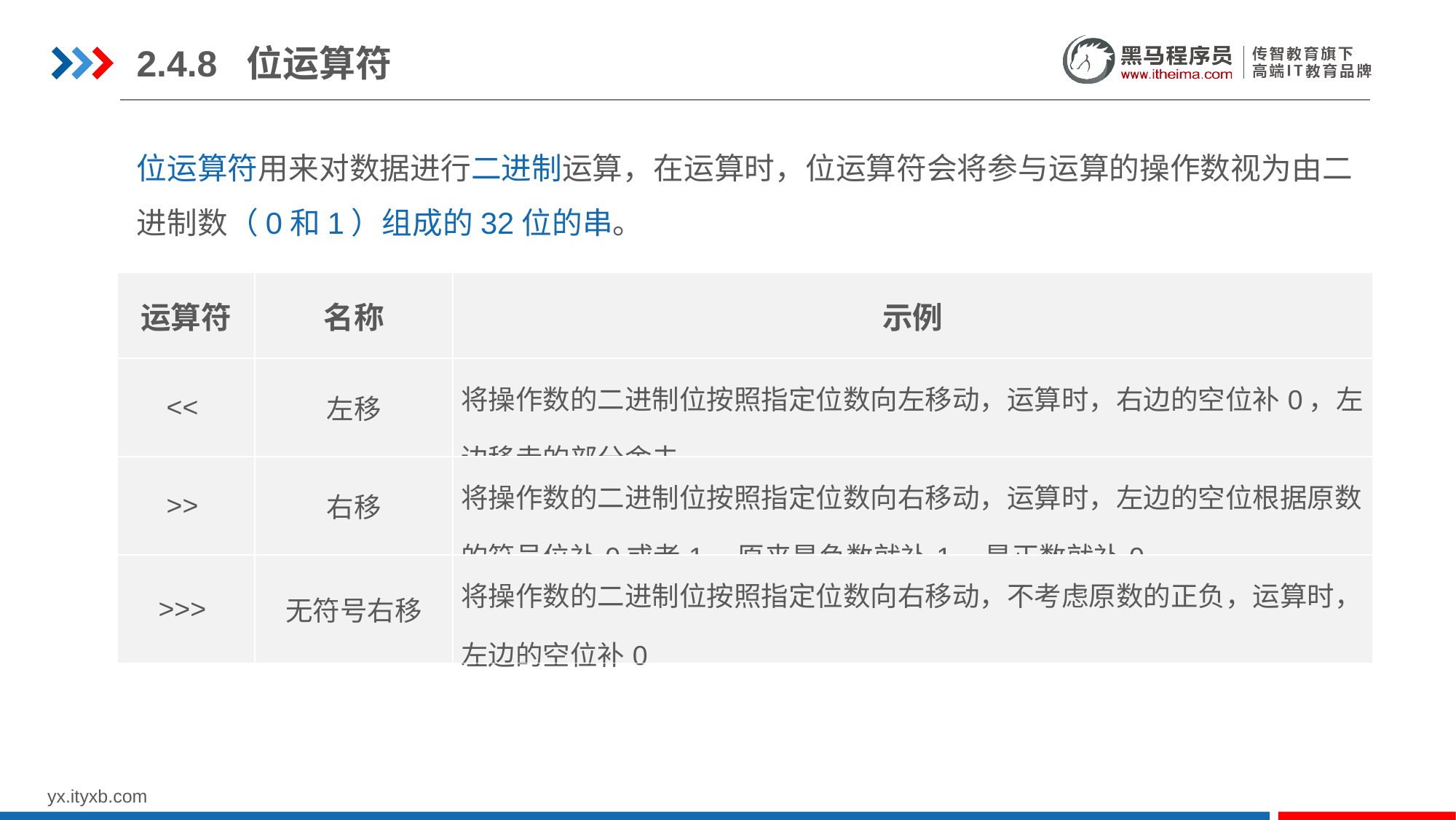

2.4.8  位运算符
位运算符用来对数据进行二进制运算，在运算时，位运算符会将参与运算的操作数视为由二进制数（0和1）组成的32位的串。
| 运算符 | 名称 | 示例 |
| --- | --- | --- |
| << | 左移 | 将操作数的二进制位按照指定位数向左移动，运算时，右边的空位补0，左边移走的部分舍去 |
| >> | 右移 | 将操作数的二进制位按照指定位数向右移动，运算时，左边的空位根据原数的符号位补0或者1，原来是负数就补1，是正数就补0 |
| >>> | 无符号右移 | 将操作数的二进制位按照指定位数向右移动，不考虑原数的正负，运算时，左边的空位补0 |